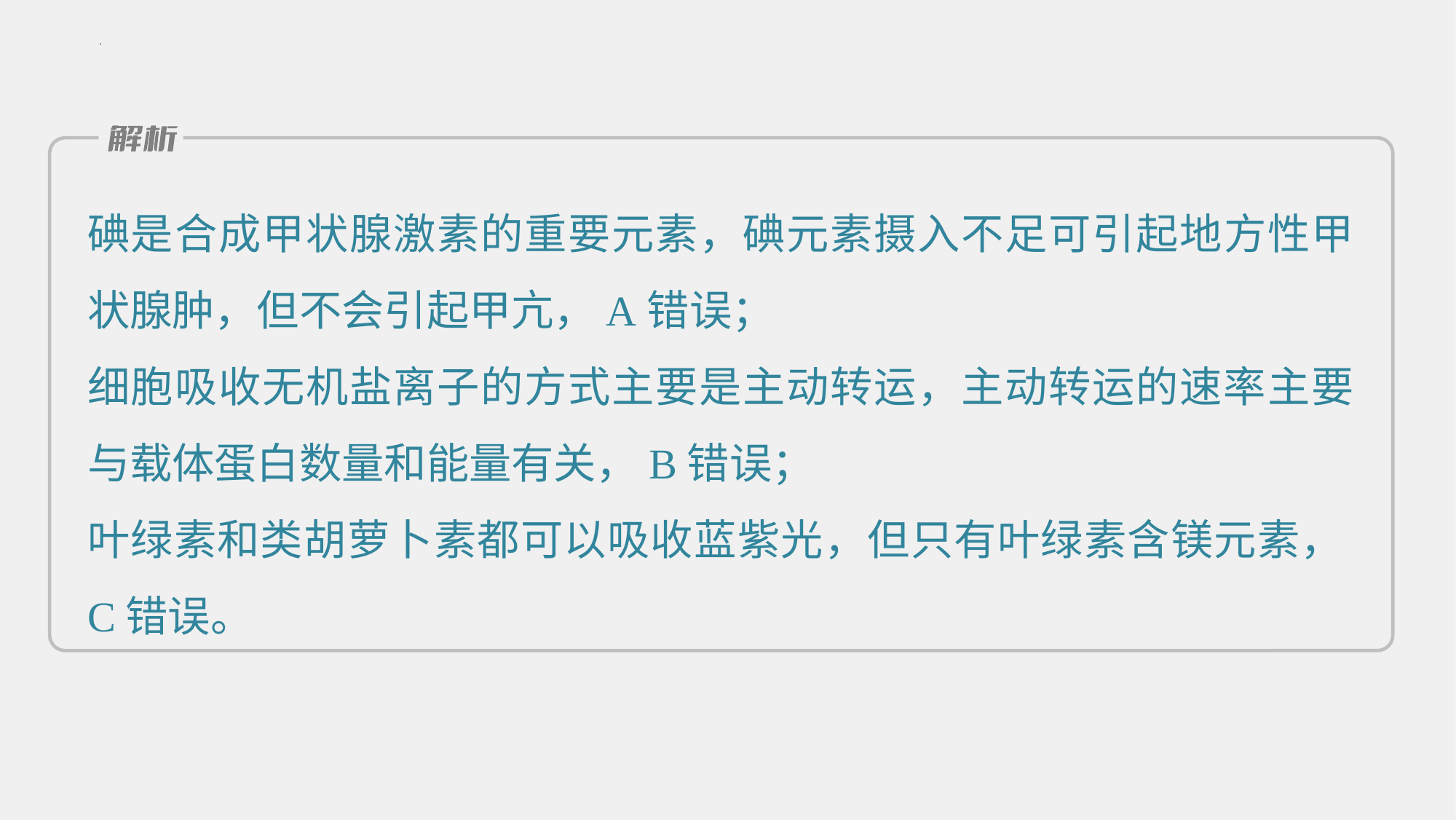

碘是合成甲状腺激素的重要元素，碘元素摄入不足可引起地方性甲状腺肿，但不会引起甲亢，A错误；
细胞吸收无机盐离子的方式主要是主动转运，主动转运的速率主要与载体蛋白数量和能量有关，B错误；
叶绿素和类胡萝卜素都可以吸收蓝紫光，但只有叶绿素含镁元素，C错误。